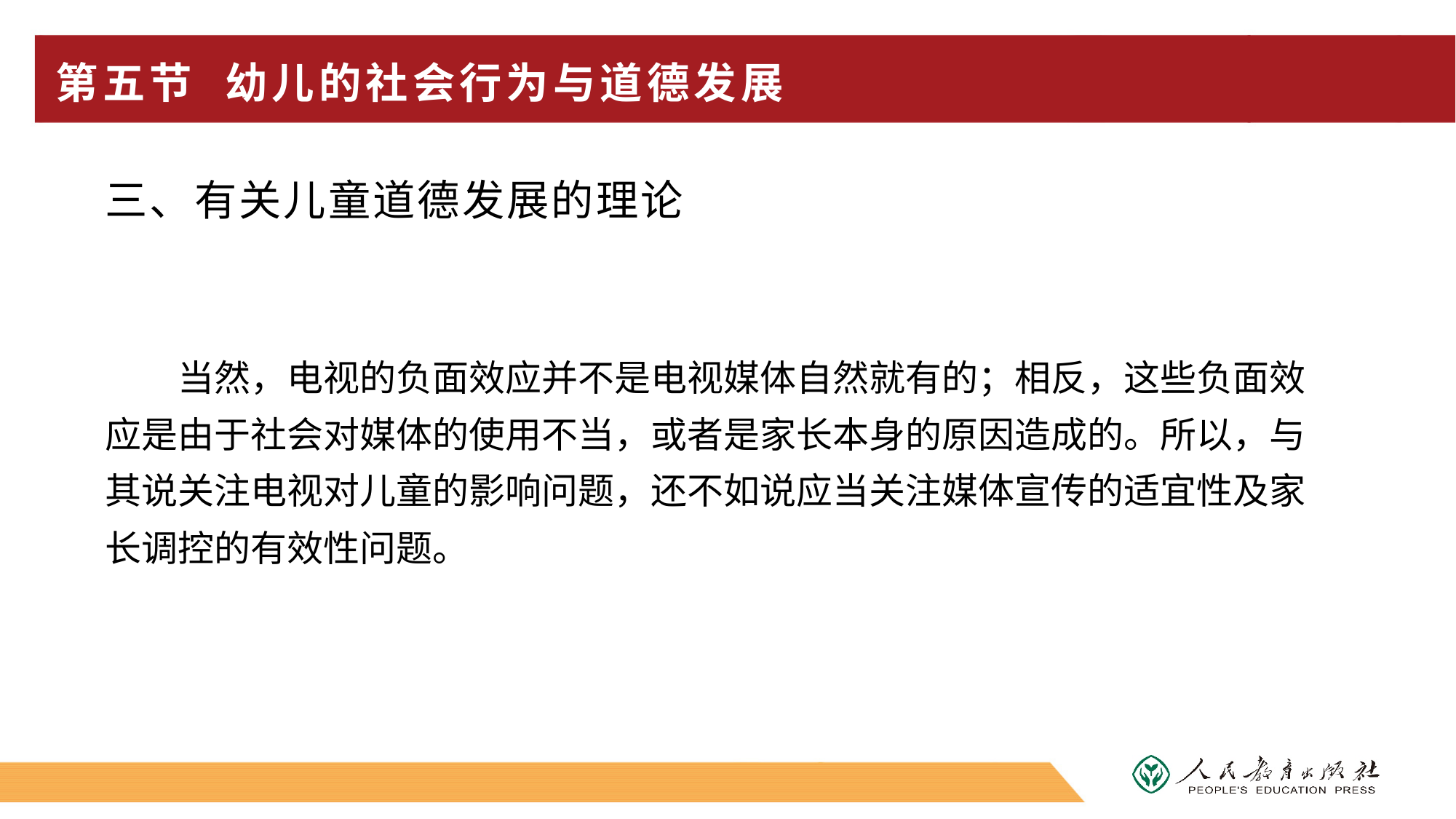

# 第五节  幼儿的社会行为与道德发展
三、有关儿童道德发展的理论

当然，电视的负面效应并不是电视媒体自然就有的；相反，这些负面效应是由于社会对媒体的使用不当，或者是家长本身的原因造成的。所以，与其说关注电视对儿童的影响问题，还不如说应当关注媒体宣传的适宜性及家长调控的有效性问题。